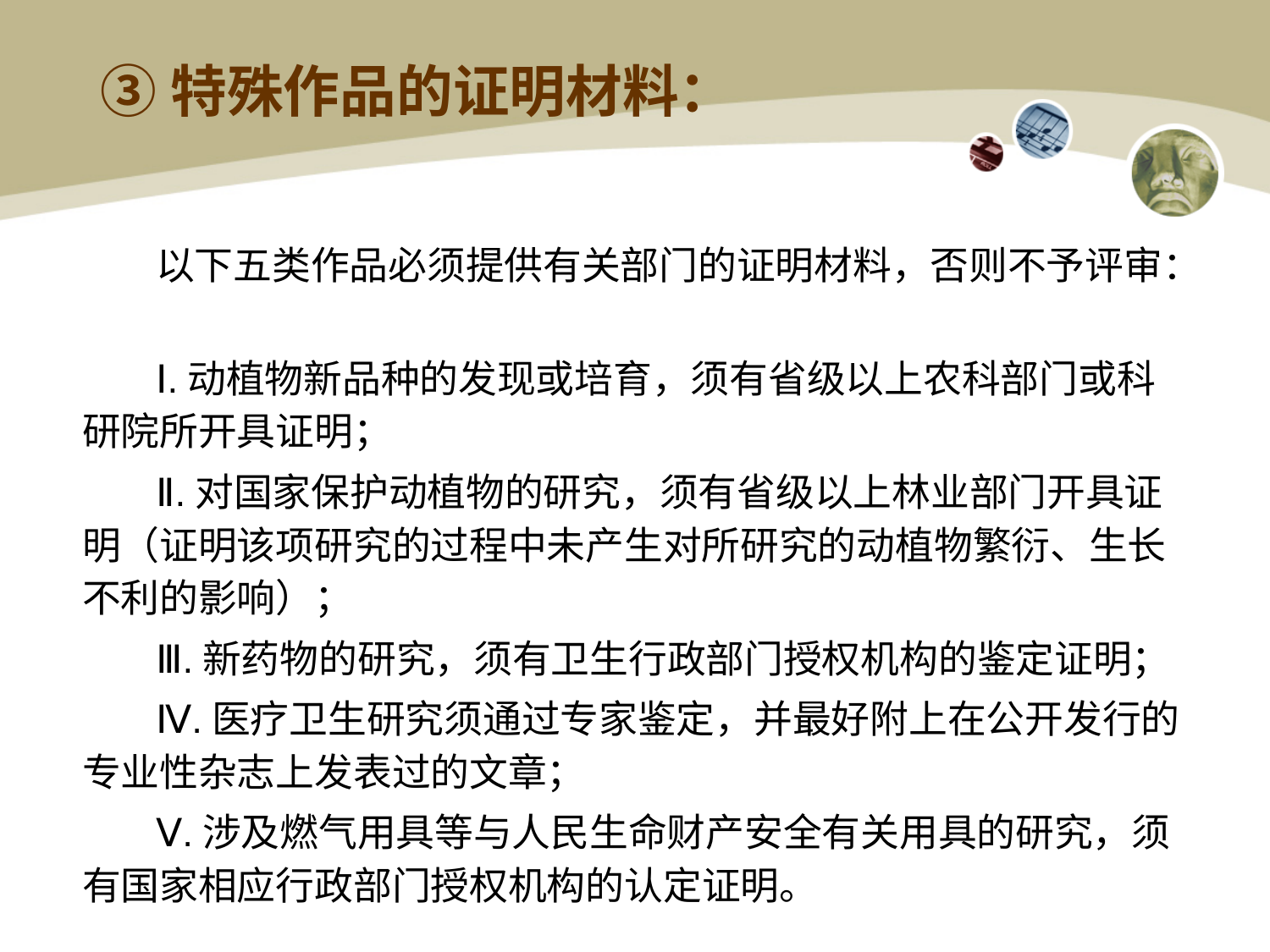

# ③特殊作品的证明材料：
以下五类作品必须提供有关部门的证明材料，否则不予评审：
Ⅰ.动植物新品种的发现或培育，须有省级以上农科部门或科研院所开具证明；
Ⅱ.对国家保护动植物的研究，须有省级以上林业部门开具证明（证明该项研究的过程中未产生对所研究的动植物繁衍、生长不利的影响）；
Ⅲ.新药物的研究，须有卫生行政部门授权机构的鉴定证明；
Ⅳ.医疗卫生研究须通过专家鉴定，并最好附上在公开发行的专业性杂志上发表过的文章；
Ⅴ.涉及燃气用具等与人民生命财产安全有关用具的研究，须有国家相应行政部门授权机构的认定证明。